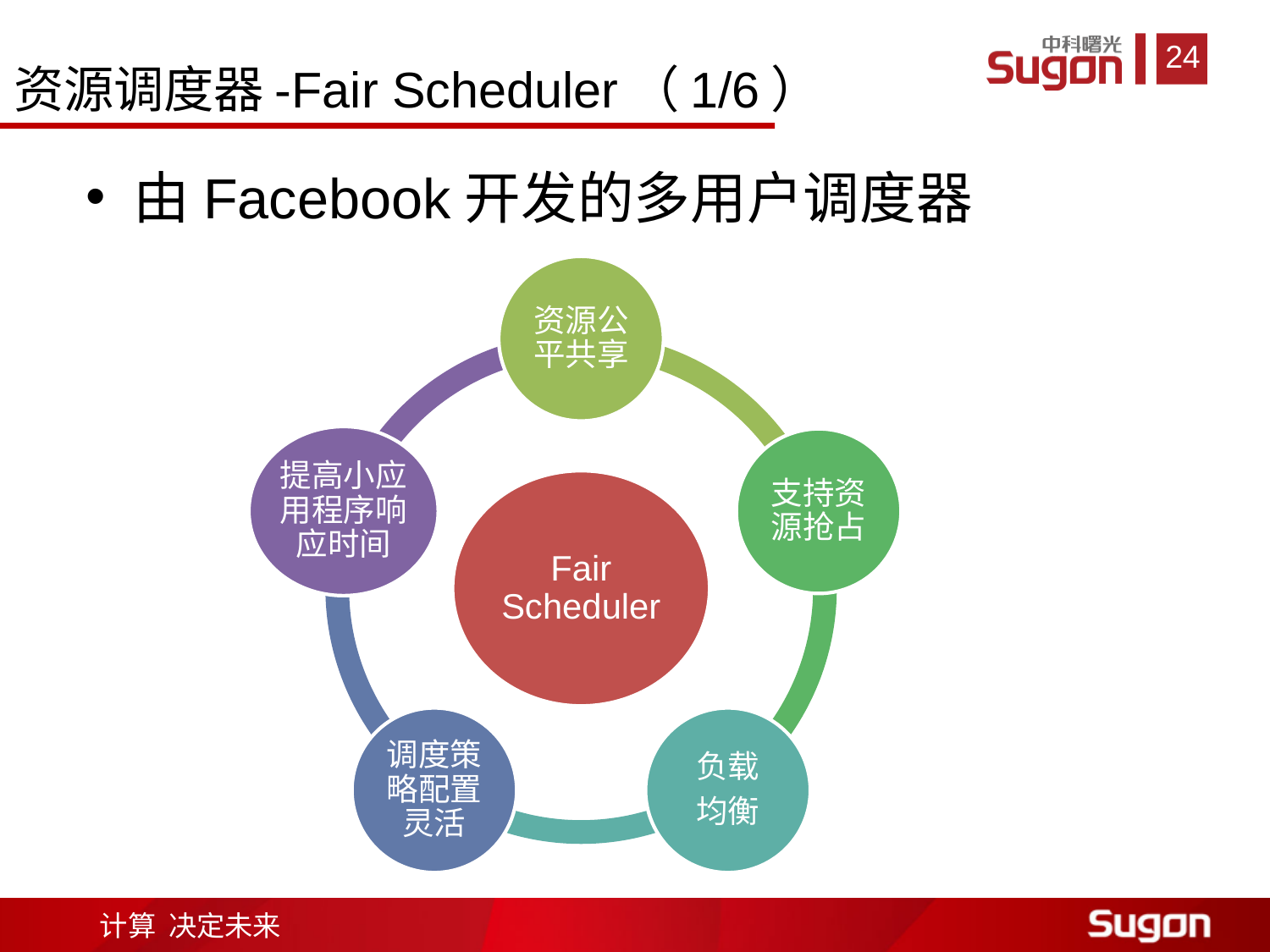

资源调度器-Fair Scheduler（1/6）
由Facebook开发的多用户调度器

Fair Scheduler
资源公平共享
支持资源抢占
负载
均衡
调度策略配置灵活
提高小应用程序响应时间